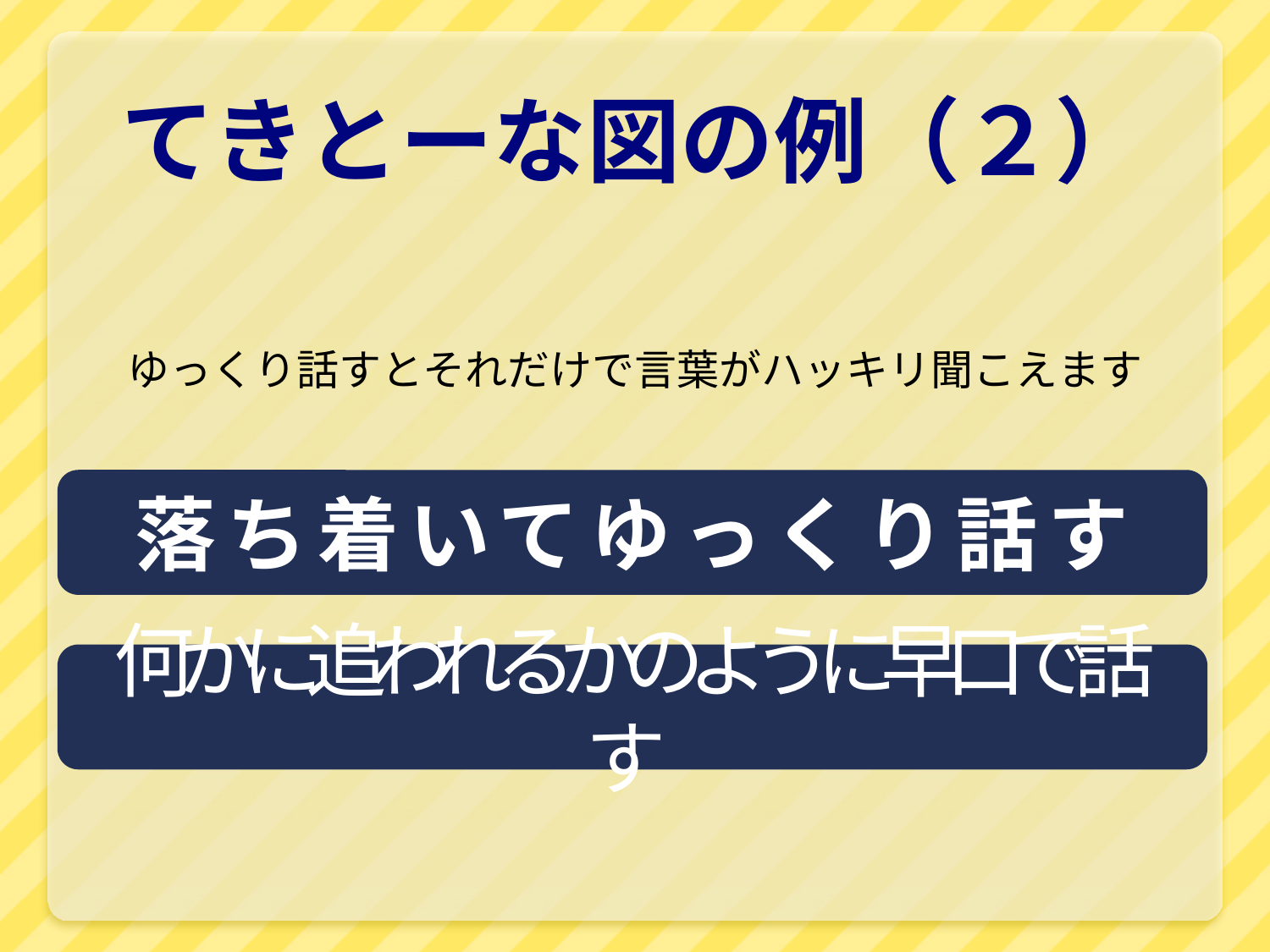

# てきとーな図の例（２）
ゆっくり話すとそれだけで言葉がハッキリ聞こえます
落ち着いてゆっくり話す
何かに追われるかのように早口で話す